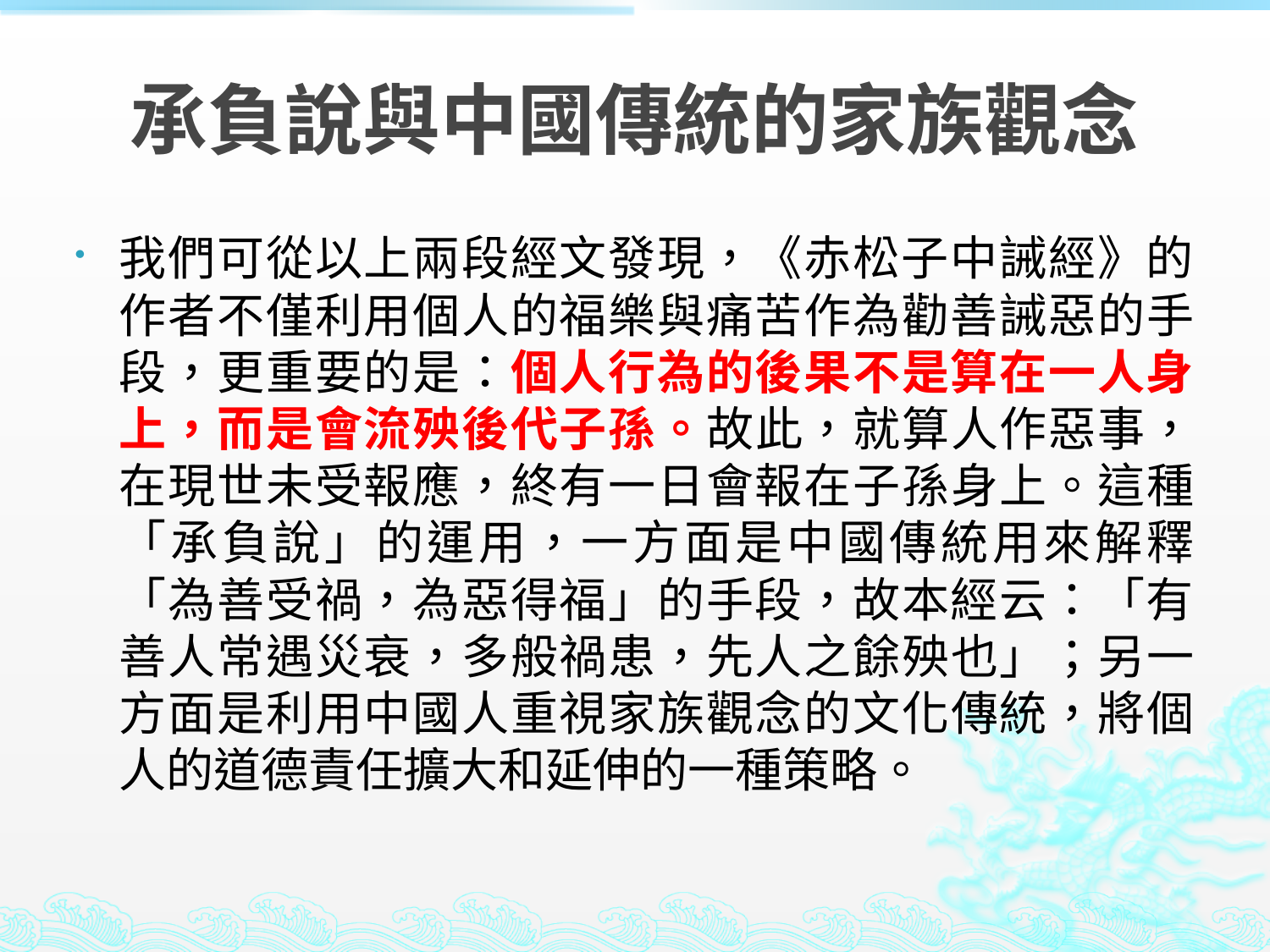

# 承負說與中國傳統的家族觀念
我們可從以上兩段經文發現，《赤松子中誡經》的作者不僅利用個人的福樂與痛苦作為勸善誡惡的手段，更重要的是：個人行為的後果不是算在一人身上，而是會流殃後代子孫。故此，就算人作惡事，在現世未受報應，終有一日會報在子孫身上。這種「承負說」的運用，一方面是中國傳統用來解釋「為善受禍，為惡得福」的手段，故本經云：「有善人常遇災衰，多般禍患，先人之餘殃也」；另一方面是利用中國人重視家族觀念的文化傳統，將個人的道德責任擴大和延伸的一種策略。